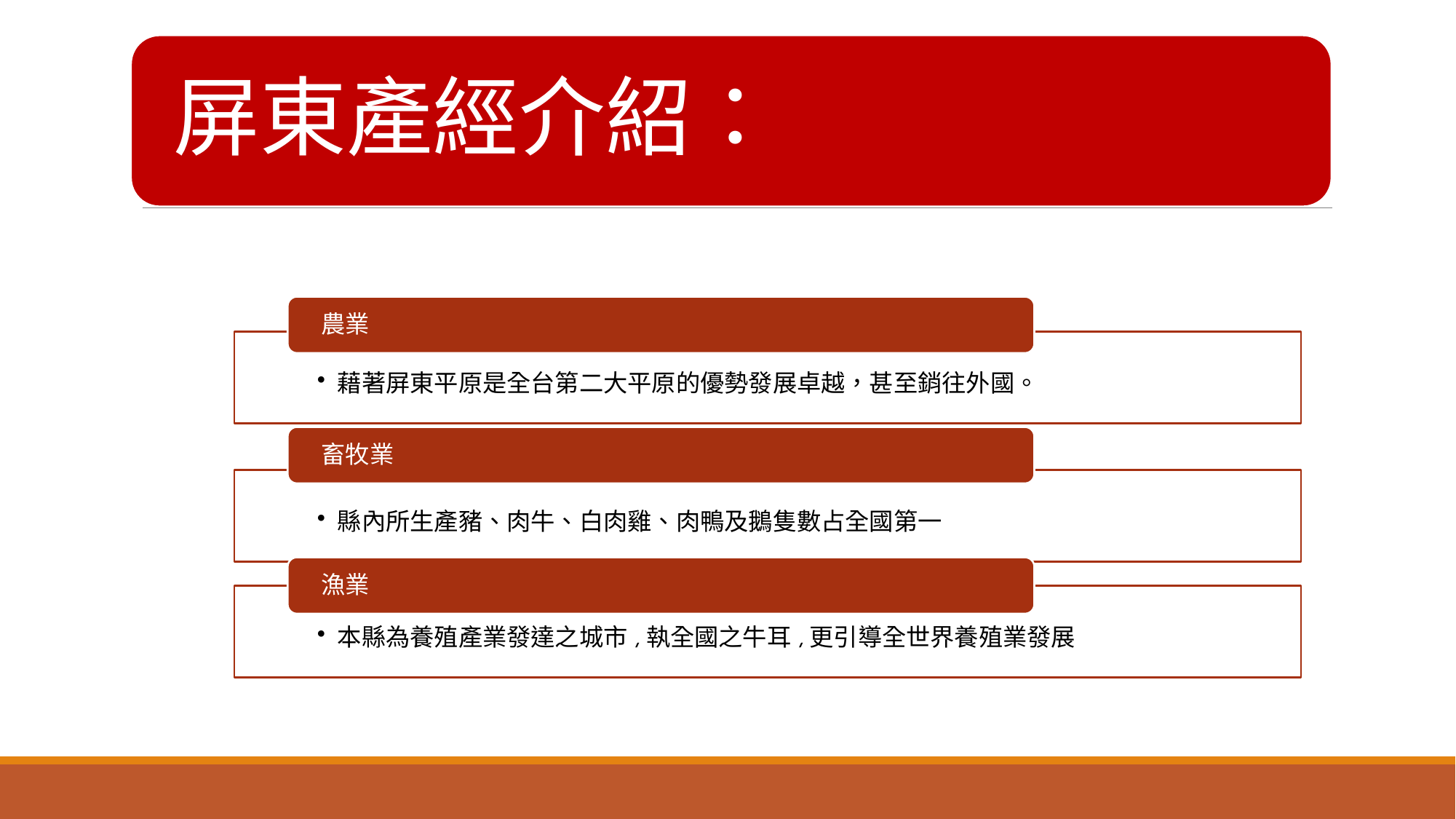

屏東產經介紹：
藉著屏東平原是全台第二大平原的優勢發展卓越，甚至銷往外國。
農業
縣內所生產豬、肉牛、白肉雞、肉鴨及鵝隻數占全國第一
畜牧業
本縣為養殖產業發達之城市,執全國之牛耳,更引導全世界養殖業發展
漁業